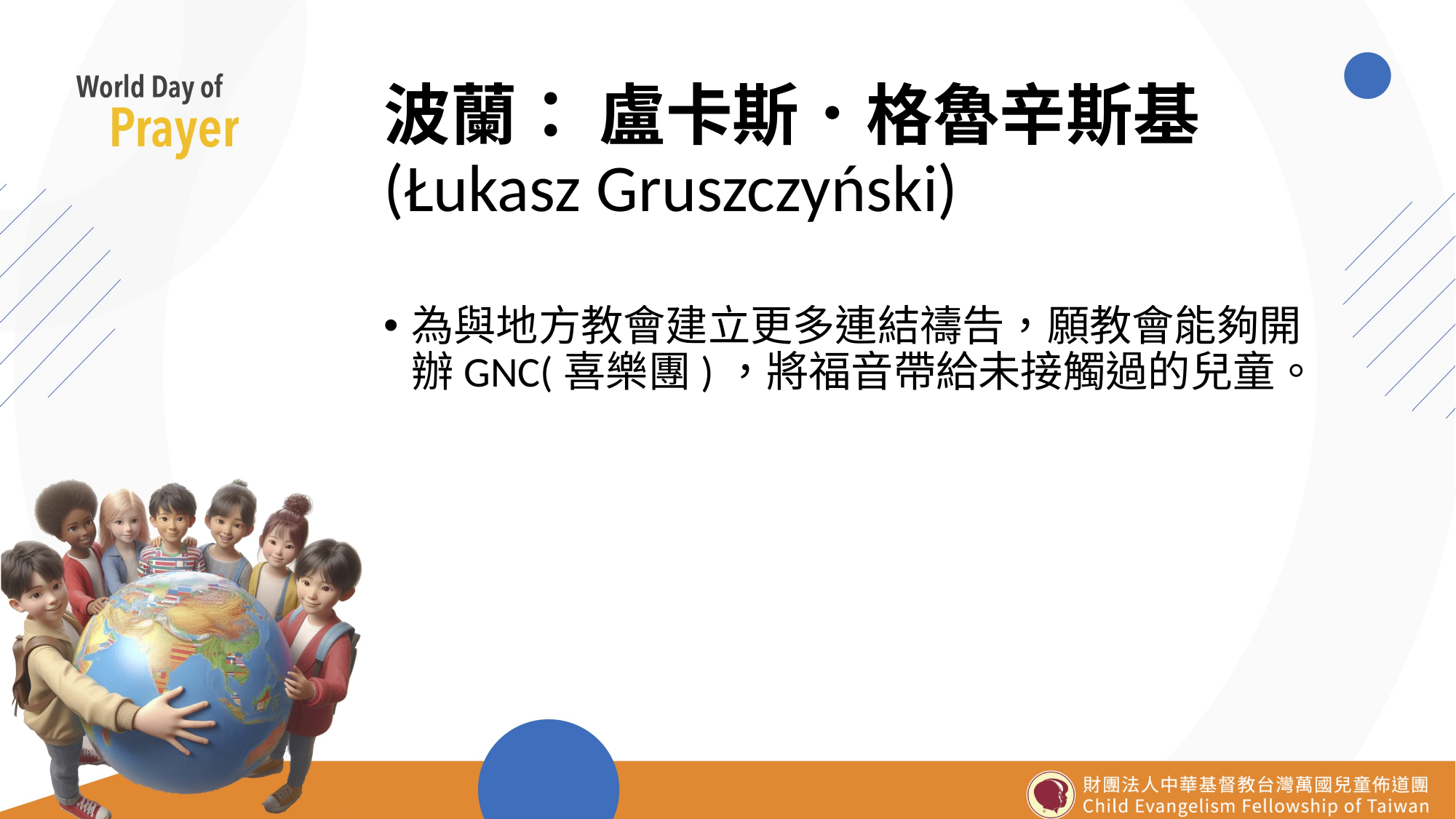

# 波蘭： 盧卡斯．格魯辛斯基(Łukasz Gruszczyński)
為與地方教會建立更多連結禱告，願教會能夠開辦GNC(喜樂團)，將福音帶給未接觸過的兒童。